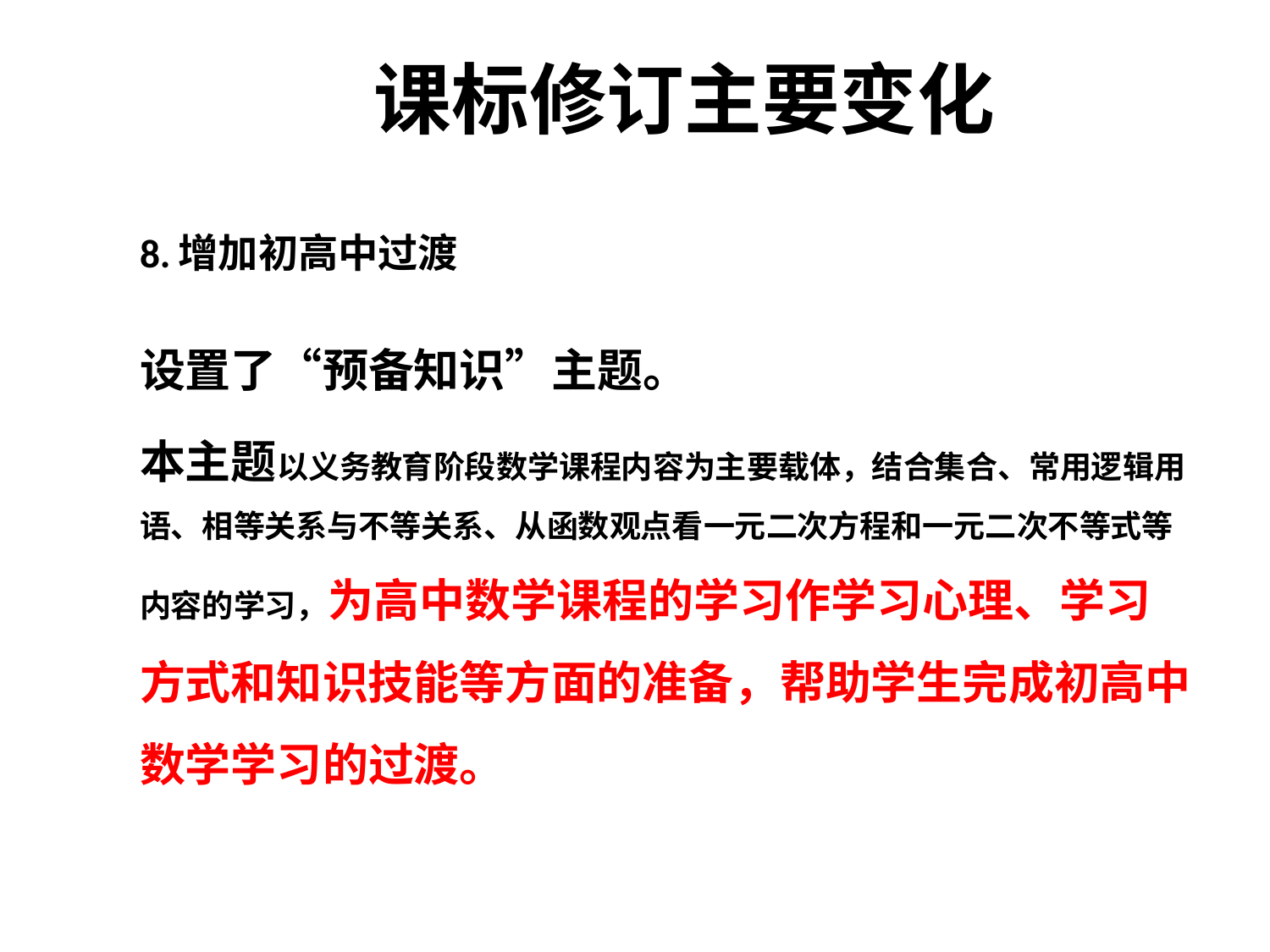

# 课标修订主要变化

8.增加初高中过渡

设置了“预备知识”主题。
本主题以义务教育阶段数学课程内容为主要载体，结合集合、常用逻辑用语、相等关系与不等关系、从函数观点看一元二次方程和一元二次不等式等内容的学习，为高中数学课程的学习作学习心理、学习方式和知识技能等方面的准备，帮助学生完成初高中数学学习的过渡。